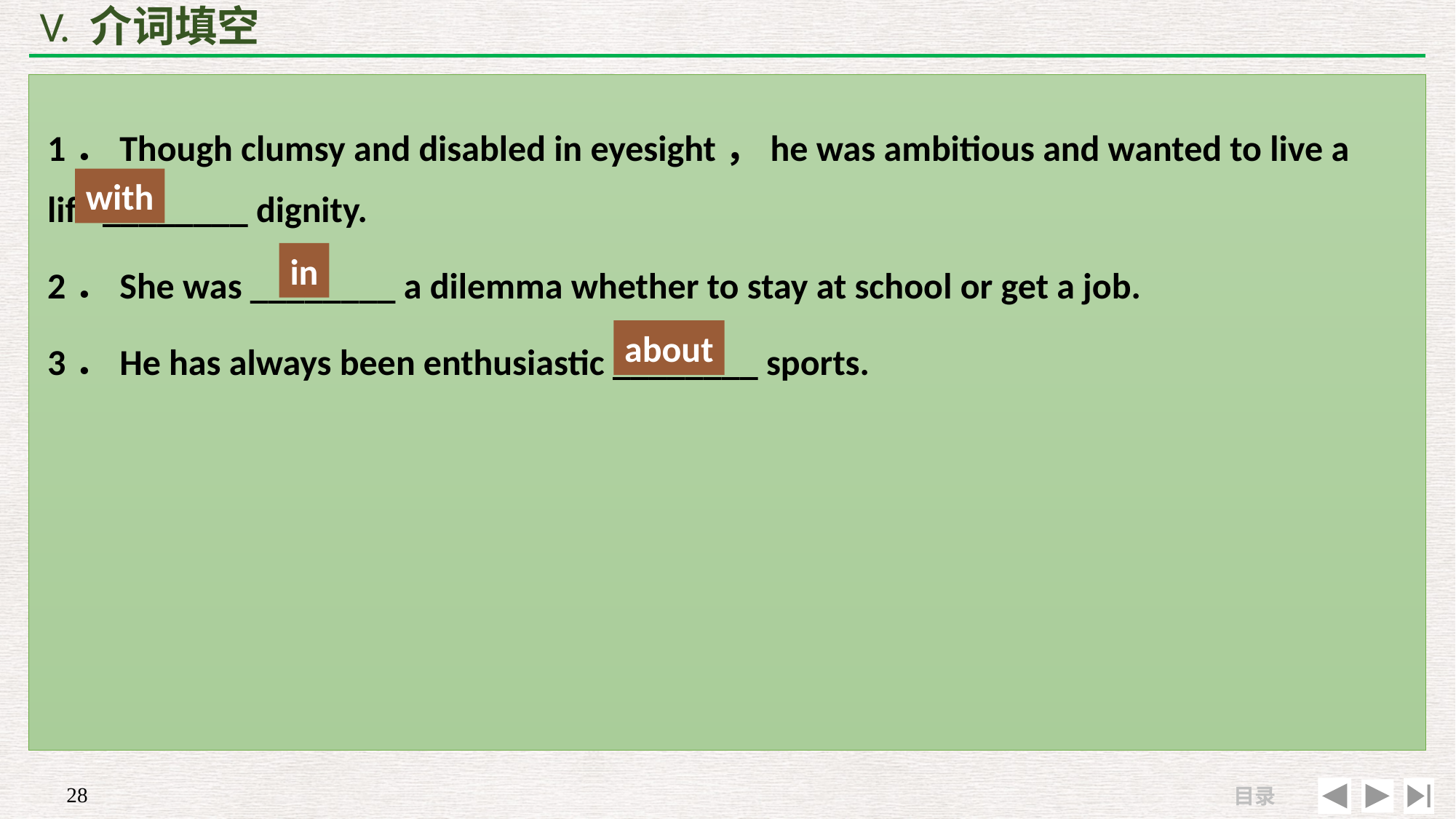

# V. 介词填空

1．Though clumsy and disabled in eyesight，he was ambitious and wanted to live a life ________ dignity.
2．She was ________ a dilemma whether to stay at school or get a job.
3．He has always been enthusiastic ________ sports.
with
in
about